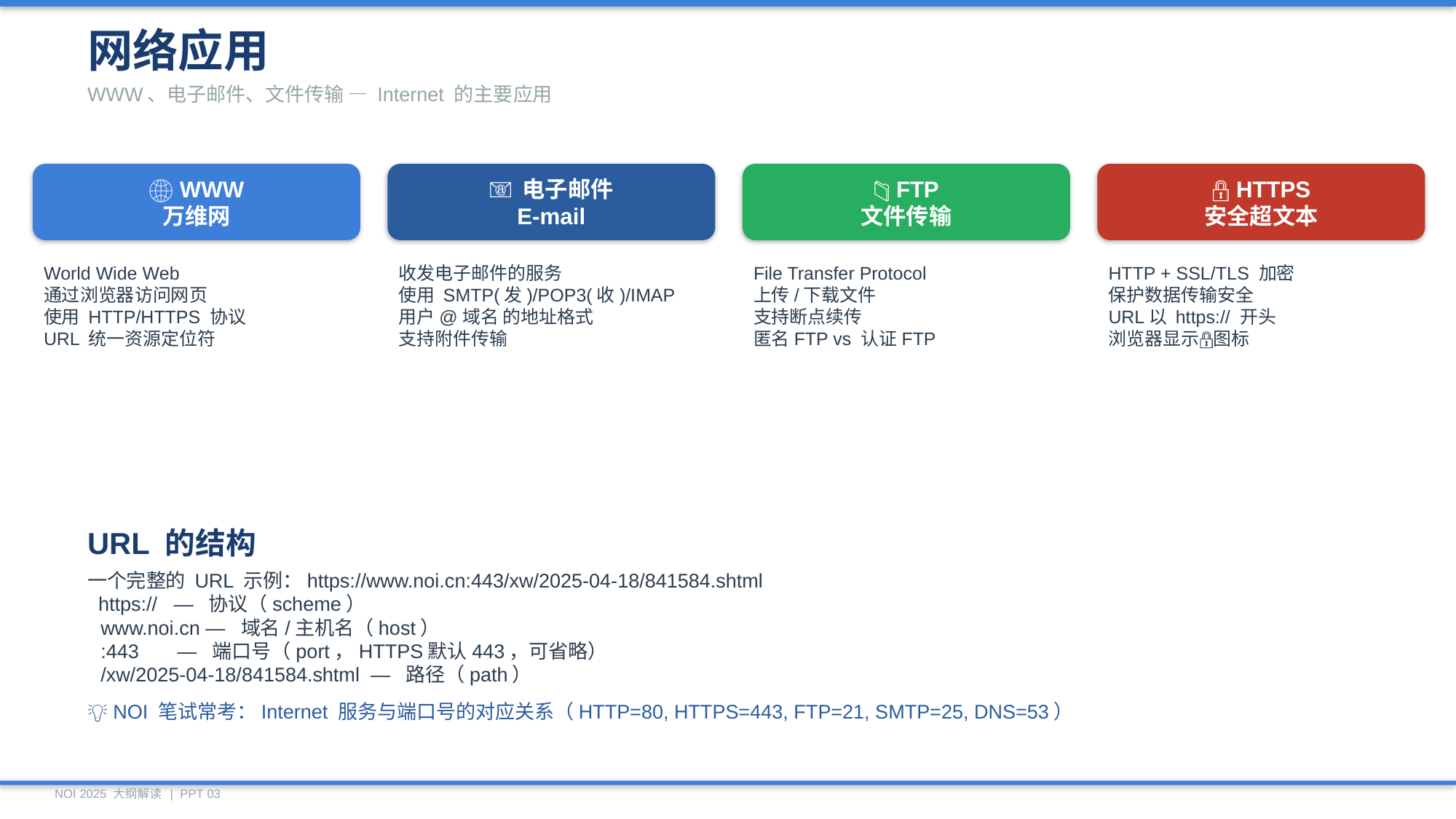

网络应用
WWW、电子邮件、文件传输 — Internet 的主要应用
🌐 WWW
万维网
📧 电子邮件
E-mail
📁 FTP
文件传输
🔒 HTTPS
安全超文本
World Wide Web
通过浏览器访问网页
使用 HTTP/HTTPS 协议
URL 统一资源定位符
收发电子邮件的服务
使用 SMTP(发)/POP3(收)/IMAP
用户@域名 的地址格式
支持附件传输
File Transfer Protocol
上传/下载文件
支持断点续传
匿名FTP vs 认证FTP
HTTP + SSL/TLS 加密
保护数据传输安全
URL以 https:// 开头
浏览器显示🔒图标
URL 的结构
一个完整的 URL 示例：https://www.noi.cn:443/xw/2025-04-18/841584.shtml
  https://   —  协议（scheme）
  www.noi.cn —  域名/主机名（host）
  :443       —  端口号（port，HTTPS默认443，可省略）
  /xw/2025-04-18/841584.shtml  —  路径（path）
💡 NOI 笔试常考：Internet 服务与端口号的对应关系（HTTP=80, HTTPS=443, FTP=21, SMTP=25, DNS=53）

NOI 2025 大纲解读  |  PPT 03